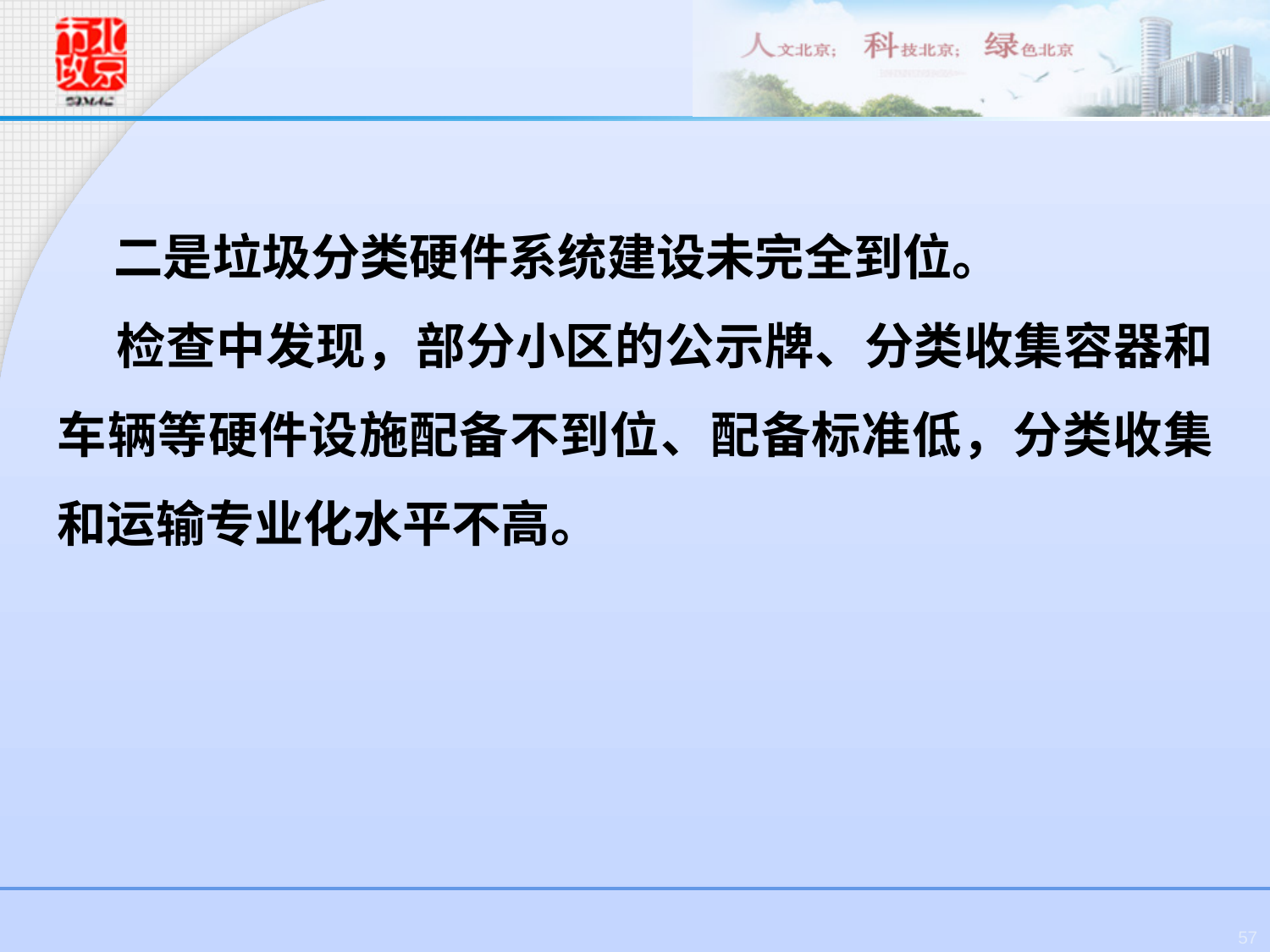

二是垃圾分类硬件系统建设未完全到位。
    检查中发现，部分小区的公示牌、分类收集容器和车辆等硬件设施配备不到位、配备标准低，分类收集和运输专业化水平不高。

57